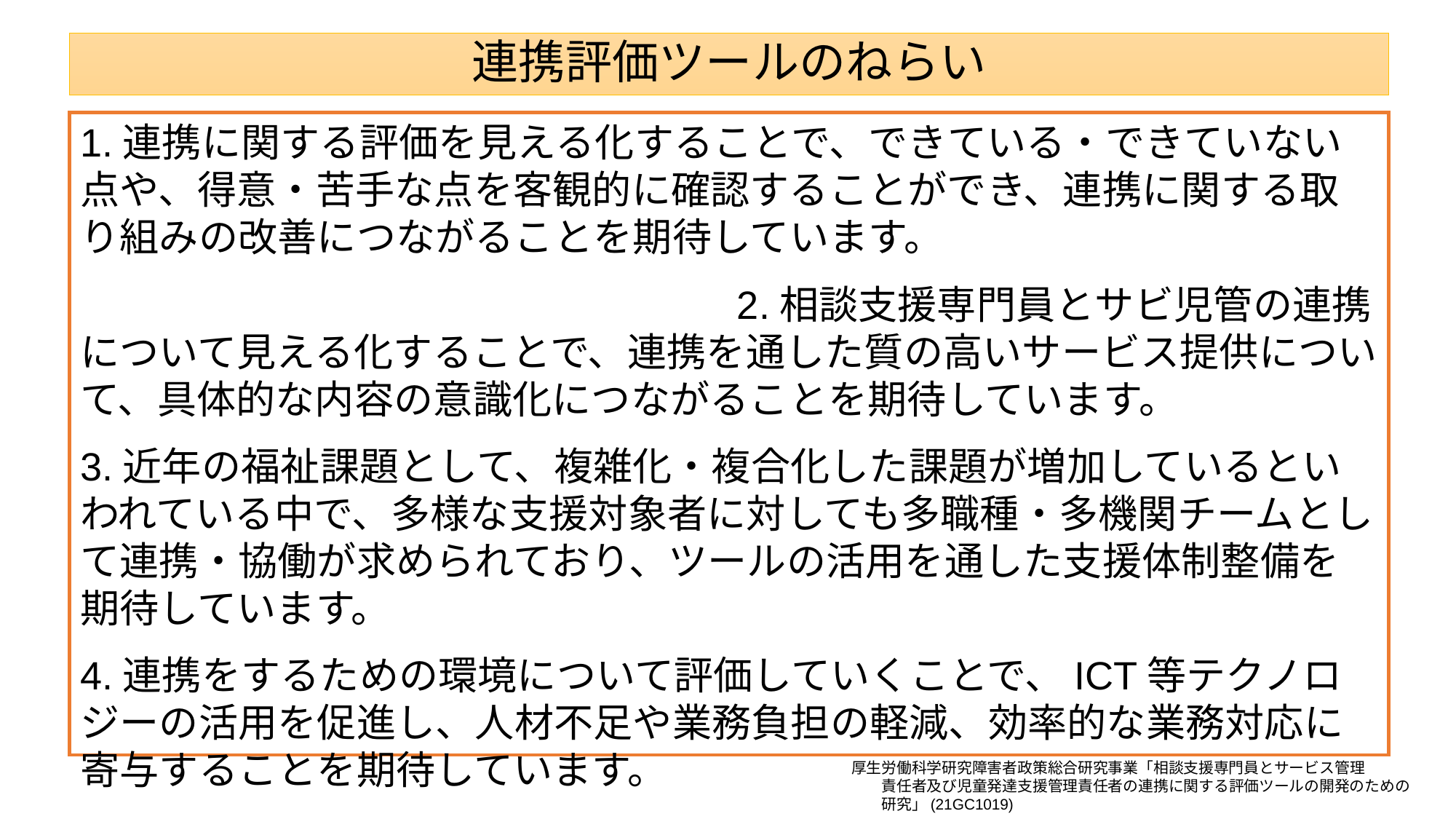

# 連携評価ツールのねらい
1.連携に関する評価を見える化することで、できている・できていない点や、得意・苦手な点を客観的に確認することができ、連携に関する取り組みの改善につながることを期待しています。
　　　　　　　　　　　　　　　　　　　　　　　　　　　　　　　　　　　　　　　　　　　　　　　　　　　　　　　　　　　　　　　　　　　　　　　　　　　　　　　　　　　　　　　　　　　　　　　　　　　　　　　　　　　　　　　　　　　　2.相談支援専門員とサビ児管の連携について見える化することで、連携を通した質の高いサービス提供について、具体的な内容の意識化につながることを期待しています。

3.近年の福祉課題として、複雑化・複合化した課題が増加しているといわれている中で、多様な支援対象者に対しても多職種・多機関チームとして連携・協働が求められており、ツールの活用を通した支援体制整備を期待しています。

4.連携をするための環境について評価していくことで、ICT等テクノロジーの活用を促進し、人材不足や業務負担の軽減、効率的な業務対応に寄与することを期待しています。
厚生労働科学研究障害者政策総合研究事業「相談支援専門員とサービス管理
　　責任者及び児童発達支援管理責任者の連携に関する評価ツールの開発のための
　　研究」(21GC1019)